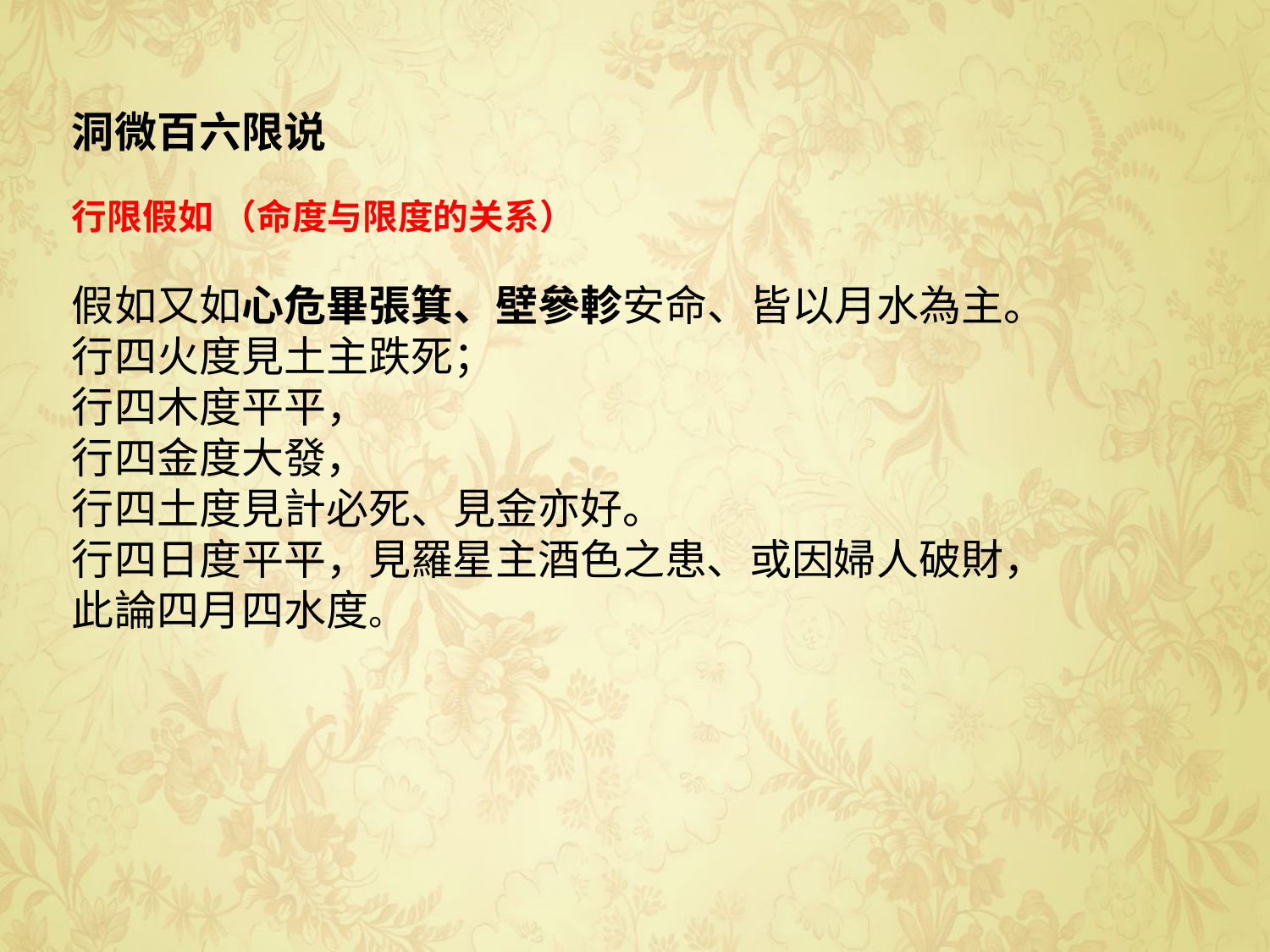

洞微百六限说

行限假如 （命度与限度的关系）

假如又如心危畢張箕、壁參軫安命、皆以月水為主。
行四火度見土主跌死；
行四木度平平，
行四金度大發，
行四土度見計必死、見金亦好。
行四日度平平，見羅星主酒色之患、或因婦人破財，
此論四月四水度。